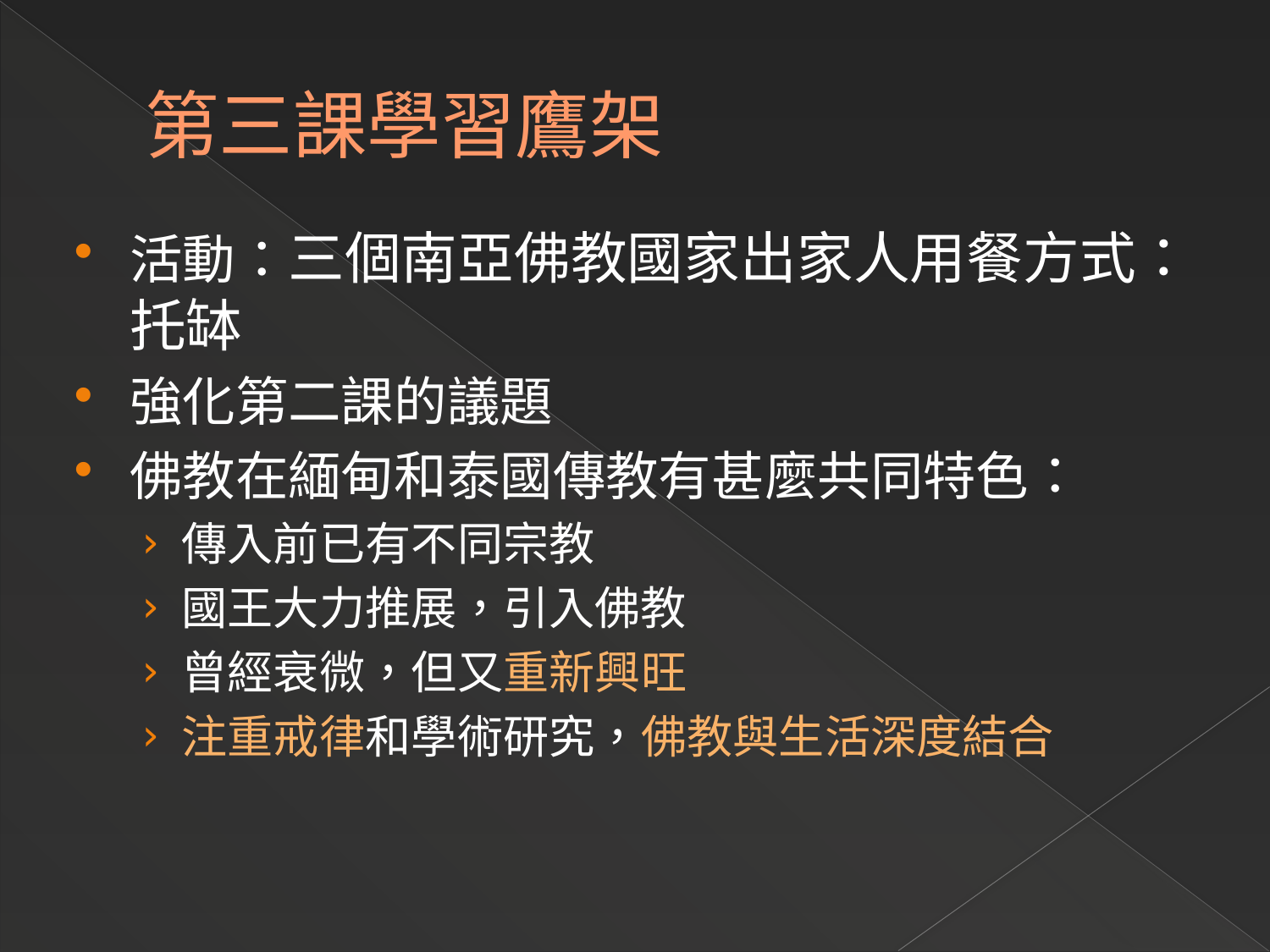

# 第三課學習鷹架
活動：三個南亞佛教國家出家人用餐方式：托缽
強化第二課的議題
佛教在緬甸和泰國傳教有甚麼共同特色：
傳入前已有不同宗教
國王大力推展，引入佛教
曾經衰微，但又重新興旺
注重戒律和學術研究，佛教與生活深度結合